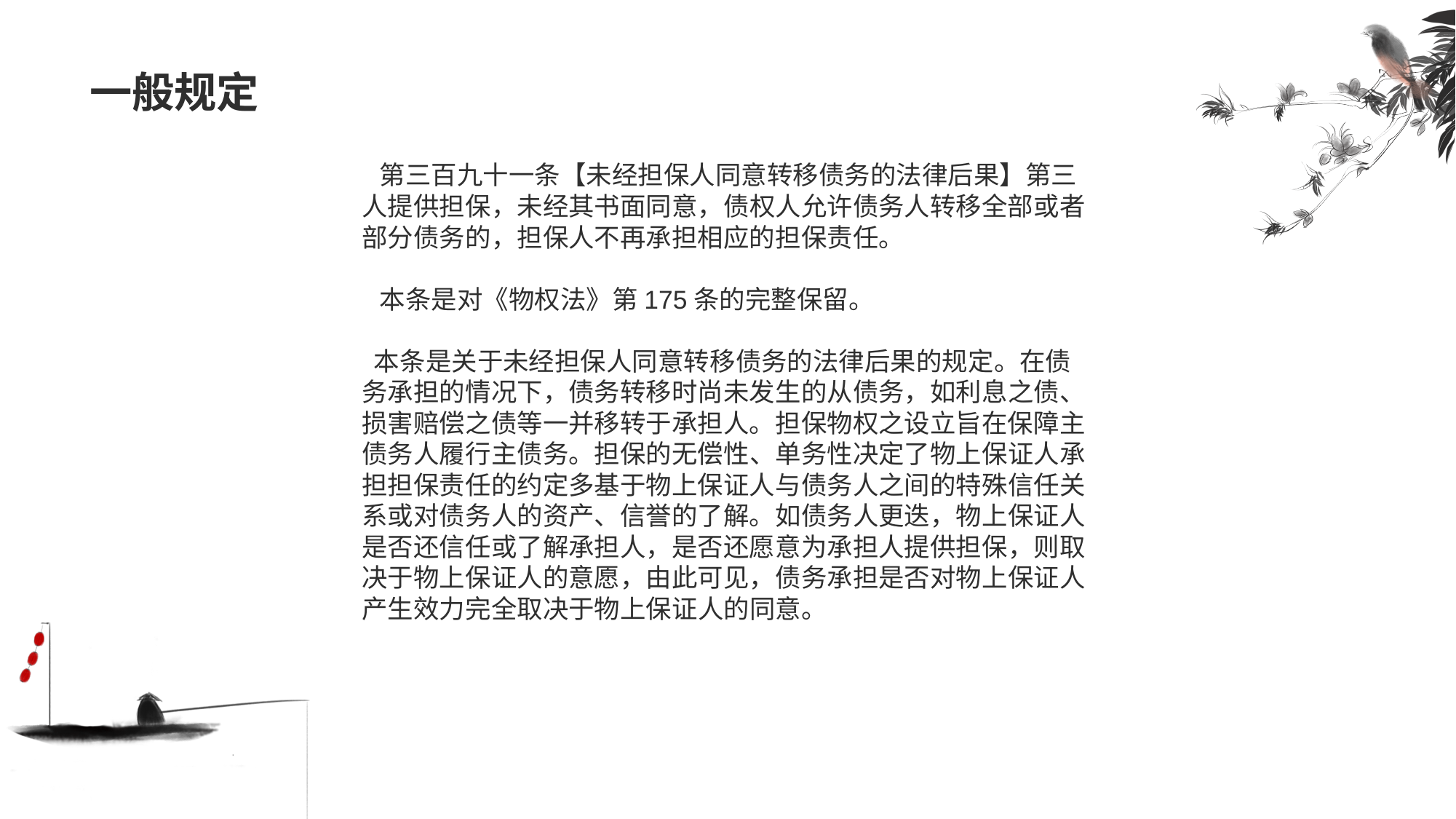

# 一般规定

  第三百九十一条【未经担保人同意转移债务的法律后果】第三人提供担保，未经其书面同意，债权人允许债务人转移全部或者部分债务的，担保人不再承担相应的担保责任。

  本条是对《物权法》第175条的完整保留。

 本条是关于未经担保人同意转移债务的法律后果的规定。在债务承担的情况下，债务转移时尚未发生的从债务，如利息之债、损害赔偿之债等一并移转于承担人。担保物权之设立旨在保障主债务人履行主债务。担保的无偿性、单务性决定了物上保证人承担担保责任的约定多基于物上保证人与债务人之间的特殊信任关系或对债务人的资产、信誉的了解。如债务人更迭，物上保证人是否还信任或了解承担人，是否还愿意为承担人提供担保，则取决于物上保证人的意愿，由此可见，债务承担是否对物上保证人产生效力完全取决于物上保证人的同意。
60